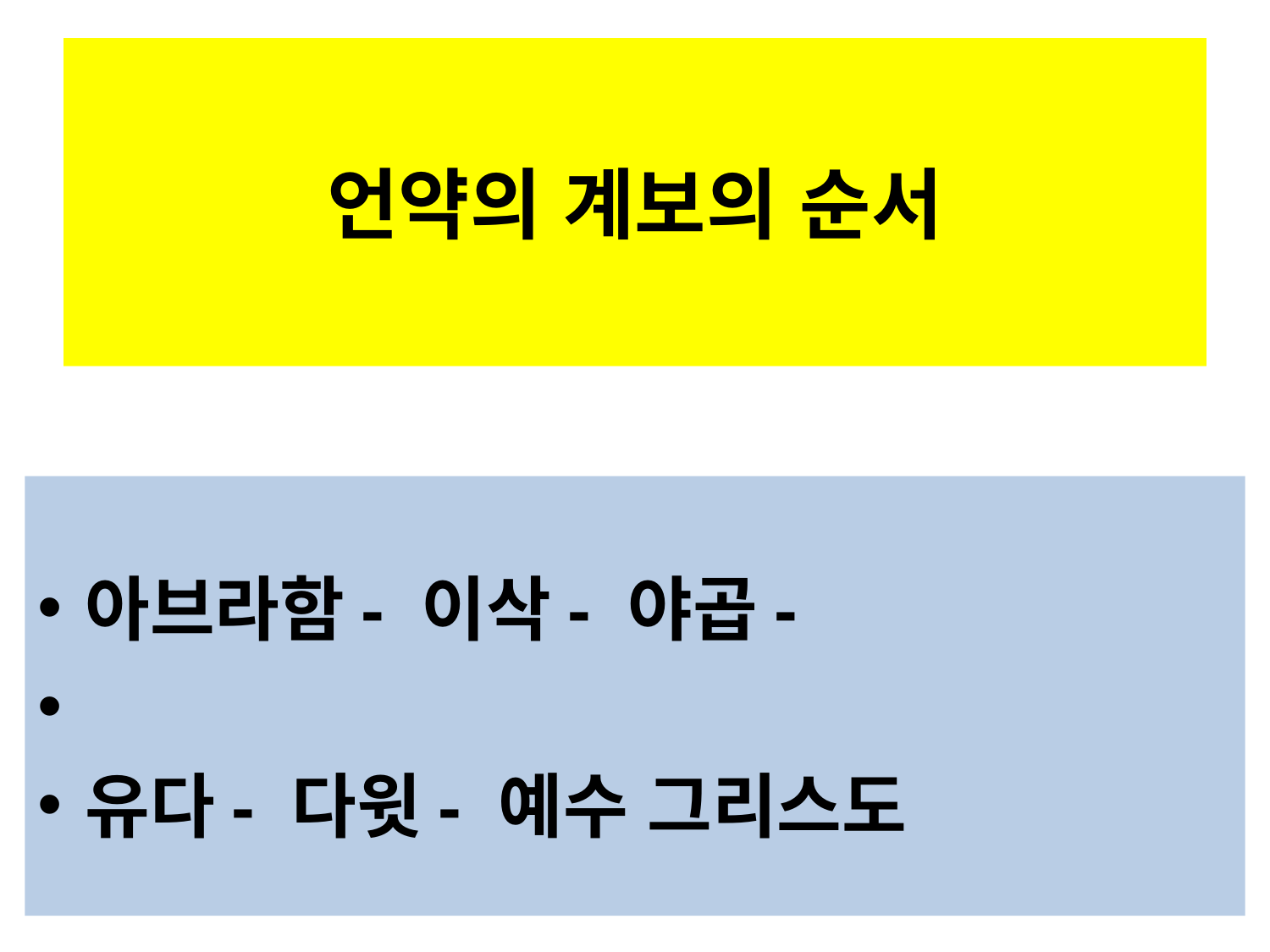

# 언약의 계보의 순서

아브라함- 이삭- 야곱-

유다- 다윗- 예수 그리스도